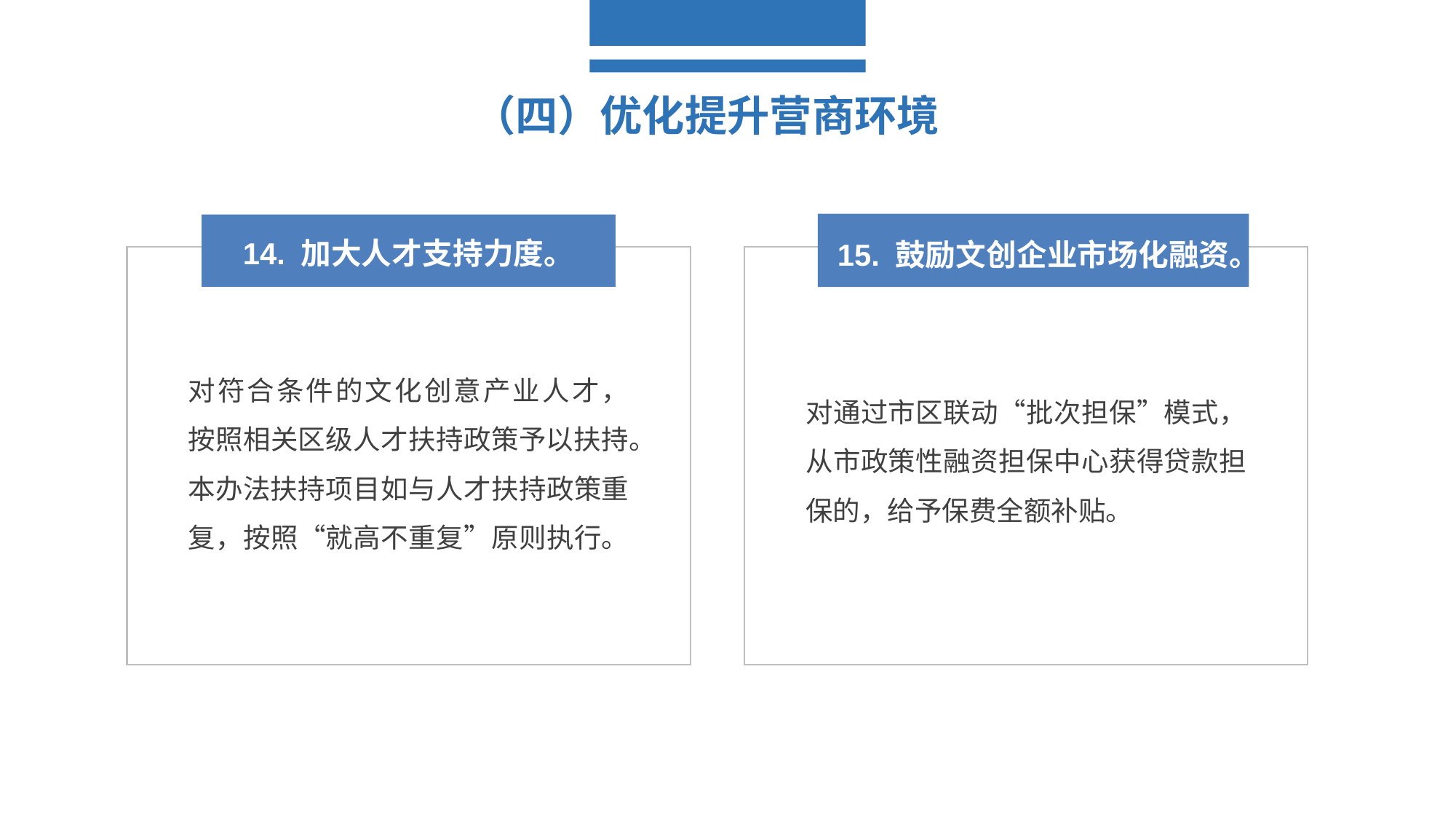

（四）优化提升营商环境

14. 加大人才支持力度。
15. 鼓励文创企业市场化融资。

对符合条件的文化创意产业人才， 按照相关区级人才扶持政策予以扶持。本办法扶持项目如与人才扶持政策重复，按照“就高不重复”原则执行。
对通过市区联动“批次担保”模式，从市政策性融资担保中心获得贷款担保的，给予保费全额补贴。